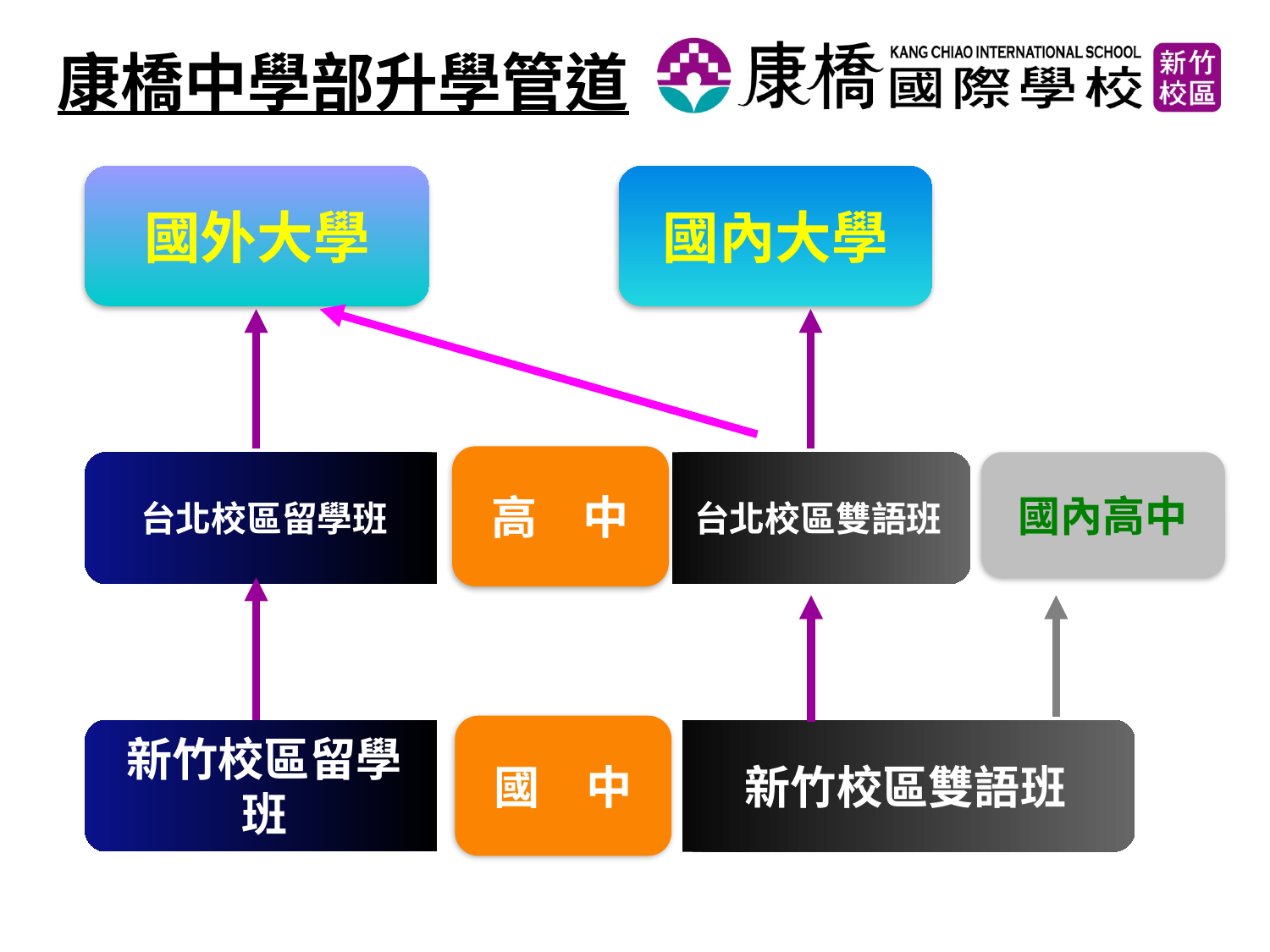

康橋中學部升學管道
國外大學
國內大學
新竹校區雙語班
台北校區留學班
台北校區雙語班
高　中
國內高中
新竹校區留學班
國　中